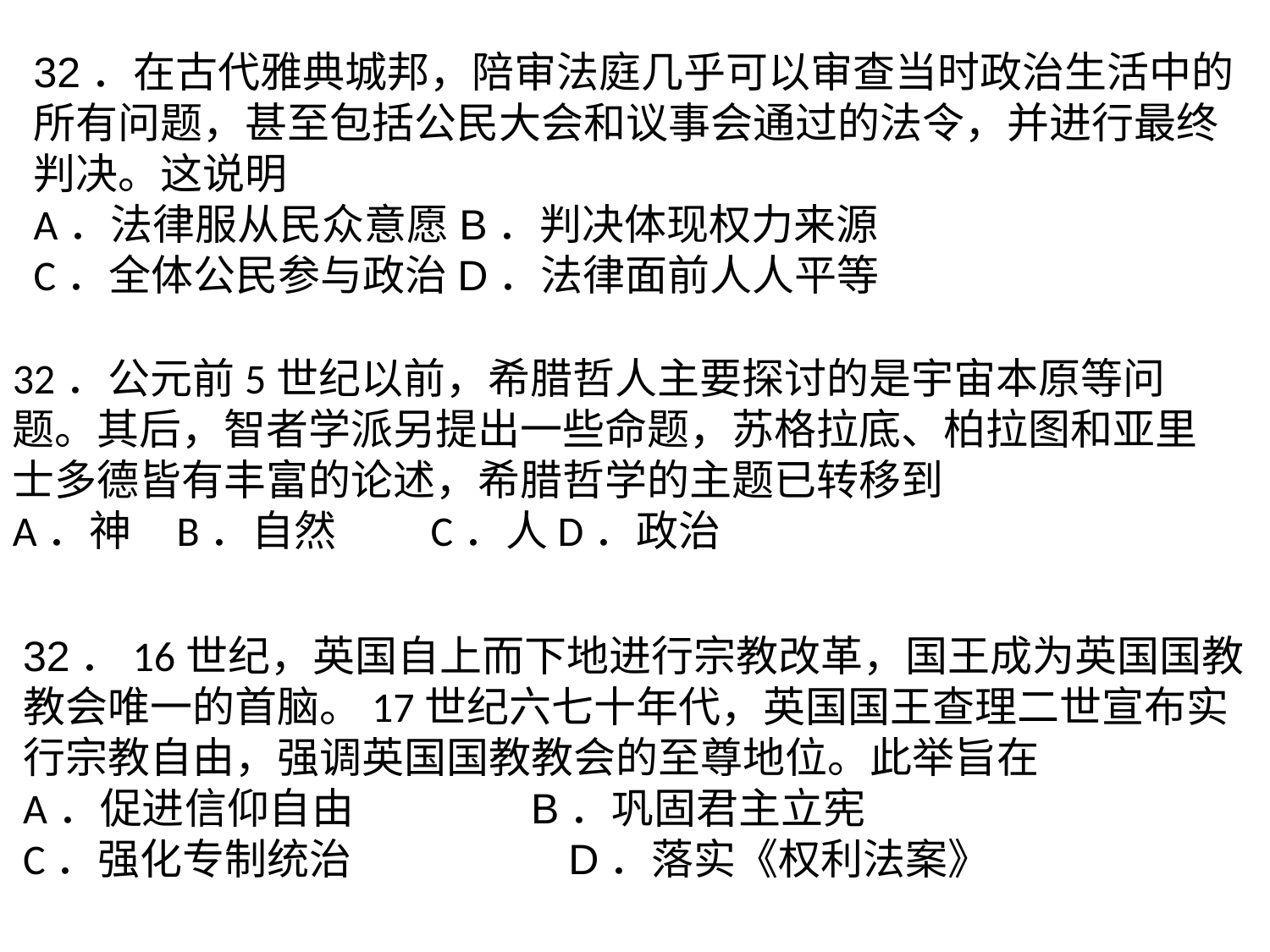

32．在古代雅典城邦，陪审法庭几乎可以审查当时政治生活中的所有问题，甚至包括公民大会和议事会通过的法令，并进行最终判决。这说明A．法律服从民众意愿B．判决体现权力来源C．全体公民参与政治D．法律面前人人平等
32．公元前5世纪以前，希腊哲人主要探讨的是宇宙本原等问题。其后，智者学派另提出一些命题，苏格拉底、柏拉图和亚里士多德皆有丰富的论述，希腊哲学的主题已转移到A．神	B．自然	C．人	D．政治
32．16世纪，英国自上而下地进行宗教改革，国王成为英国国教教会唯一的首脑。17世纪六七十年代，英国国王查理二世宣布实行宗教自由，强调英国国教教会的至尊地位。此举旨在A．促进信仰自由		B．巩固君主立宪C．强化专制统治		D．落实《权利法案》